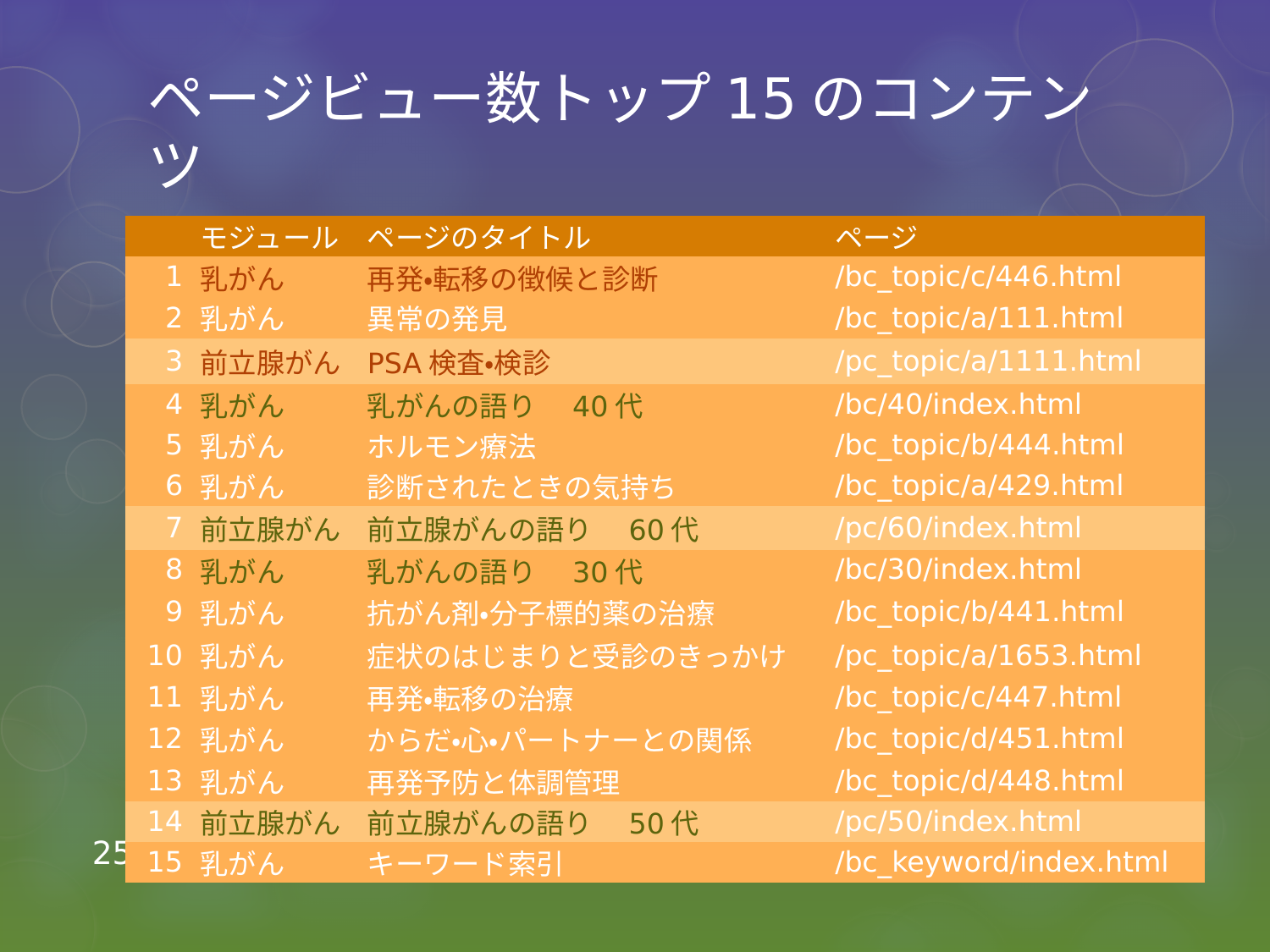

# ページビュー数トップ15のコンテンツ
|  | モジュール | ページのタイトル | ページ |
| --- | --- | --- | --- |
| 1 | 乳がん | 再発・転移の徴候と診断 | /bc\_topic/c/446.html |
| 2 | 乳がん | 異常の発見 | /bc\_topic/a/111.html |
| 3 | 前立腺がん | PSA検査・検診 | /pc\_topic/a/1111.html |
| 4 | 乳がん | 乳がんの語り　40代 | /bc/40/index.html |
| 5 | 乳がん | ホルモン療法 | /bc\_topic/b/444.html |
| 6 | 乳がん | 診断されたときの気持ち | /bc\_topic/a/429.html |
| 7 | 前立腺がん | 前立腺がんの語り　60代 | /pc/60/index.html |
| 8 | 乳がん | 乳がんの語り　30代 | /bc/30/index.html |
| 9 | 乳がん | 抗がん剤・分子標的薬の治療 | /bc\_topic/b/441.html |
| 10 | 乳がん | 症状のはじまりと受診のきっかけ | /pc\_topic/a/1653.html |
| 11 | 乳がん | 再発・転移の治療 | /bc\_topic/c/447.html |
| 12 | 乳がん | からだ・心・パートナーとの関係 | /bc\_topic/d/451.html |
| 13 | 乳がん | 再発予防と体調管理 | /bc\_topic/d/448.html |
| 14 | 前立腺がん | 前立腺がんの語り　50代 | /pc/50/index.html |
| 15 | 乳がん | キーワード索引 | /bc\_keyword/index.html |
25
Rika Sakuma Sato＠乃木坂スクール
2011/5/26